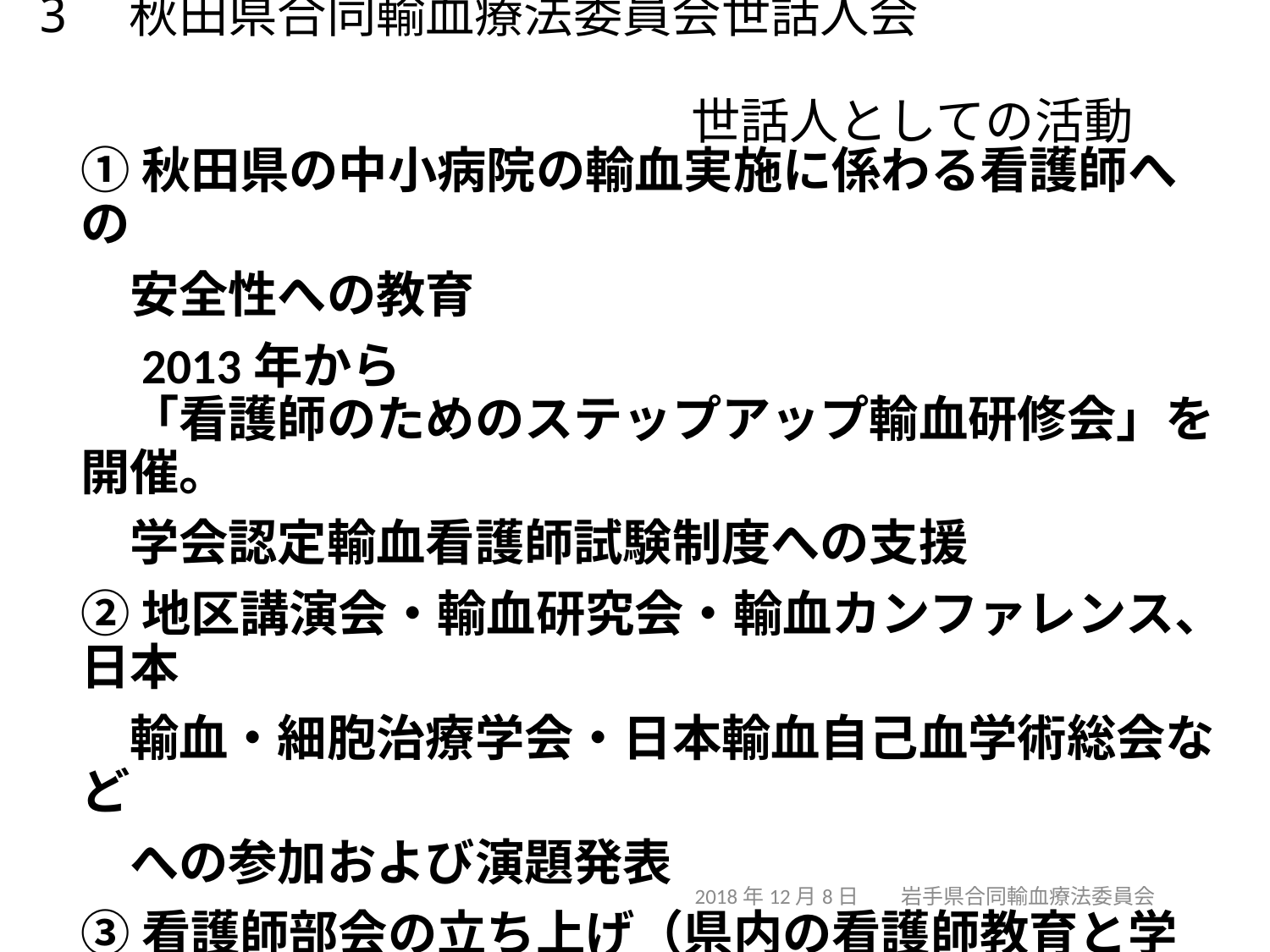

3　秋田県合同輸血療法委員会世話人会
　　　　　　　　　　　　　 世話人としての活動
①秋田県の中小病院の輸血実施に係わる看護師への
　安全性への教育
　2013年から
　「看護師のためのステップアップ輸血研修会」を開催。
　学会認定輸血看護師試験制度への支援
②地区講演会・輸血研究会・輸血カンファレンス、日本
　輸血・細胞治療学会・日本輸血自己血学術総会など
　への参加および演題発表
③看護師部会の立ち上げ（県内の看護師教育と学会
　認定看護師のブラッシュアップなど検討中）

2018年12月8日　　岩手県合同輸血療法委員会